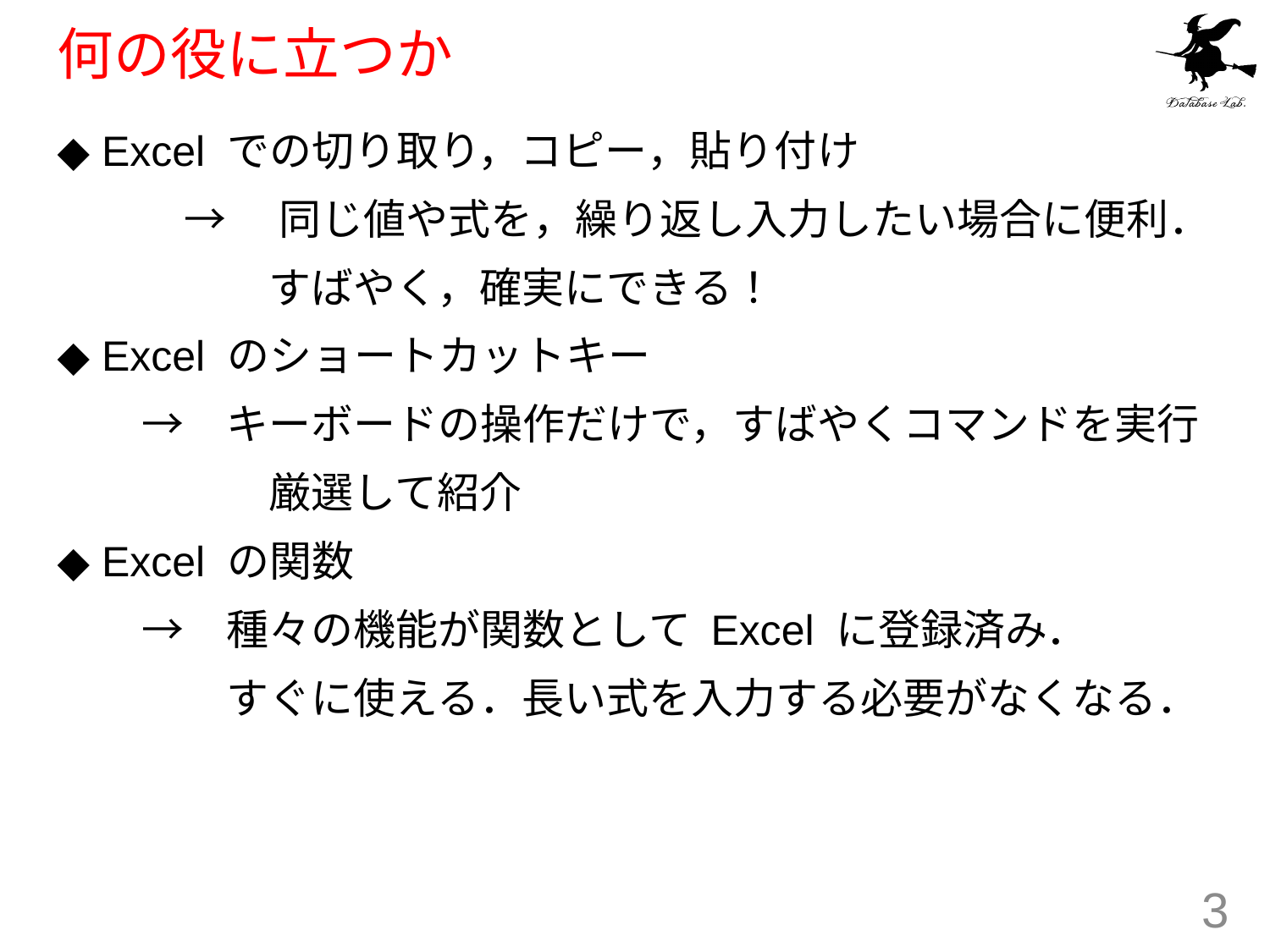

# 何の役に立つか
◆ Excel での切り取り，コピー，貼り付け
	→　同じ値や式を，繰り返し入力したい場合に便利．
　　　　　すばやく，確実にできる！
◆ Excel のショートカットキー
　　→　キーボードの操作だけで，すばやくコマンドを実行
　　　　　厳選して紹介
◆ Excel の関数
　　→　種々の機能が関数として Excel に登録済み．
　　　　すぐに使える．長い式を入力する必要がなくなる．

3